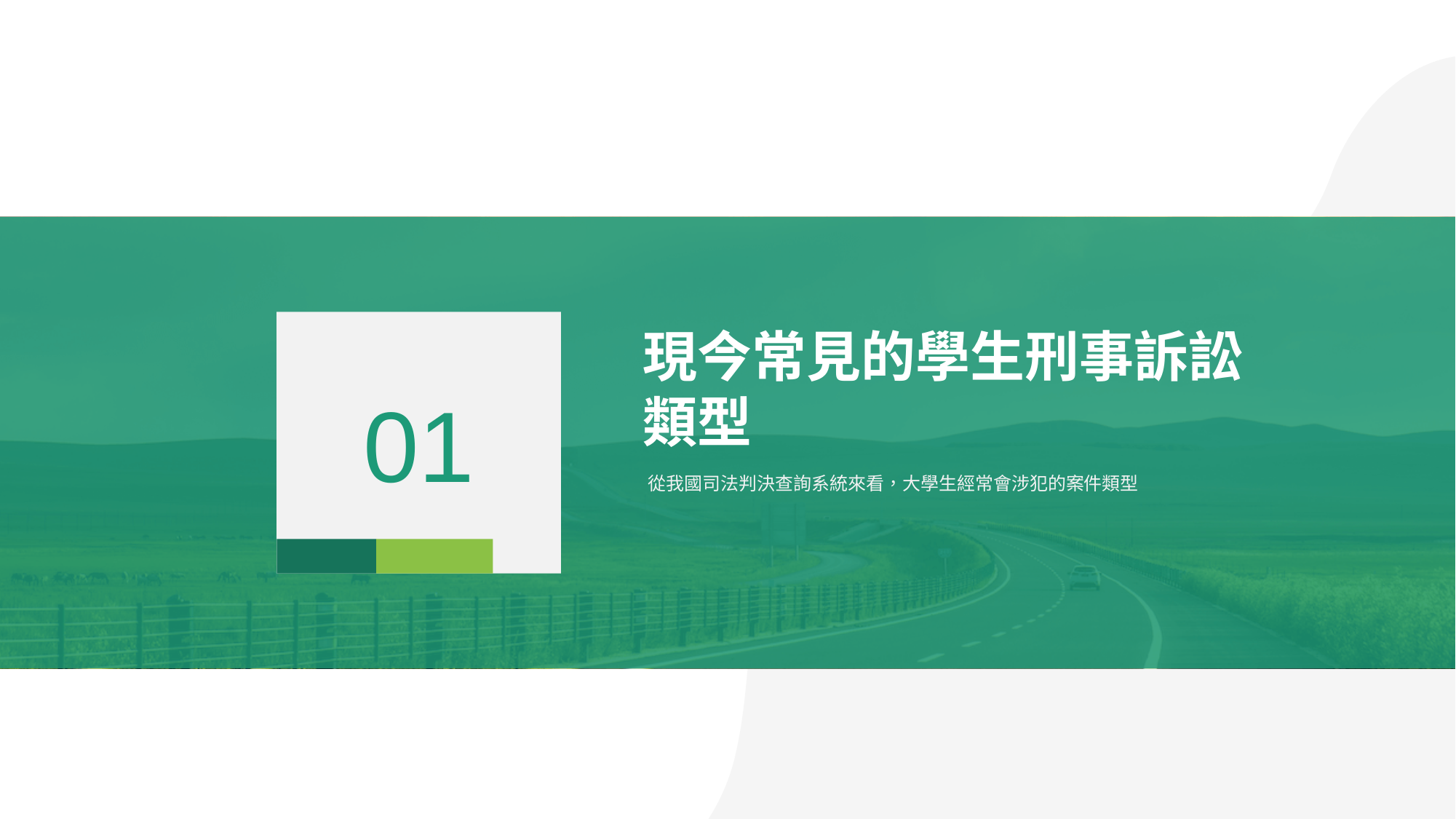

01

現今常見的學生刑事訴訟類型
從我國司法判決查詢系統來看，大學生經常會涉犯的案件類型